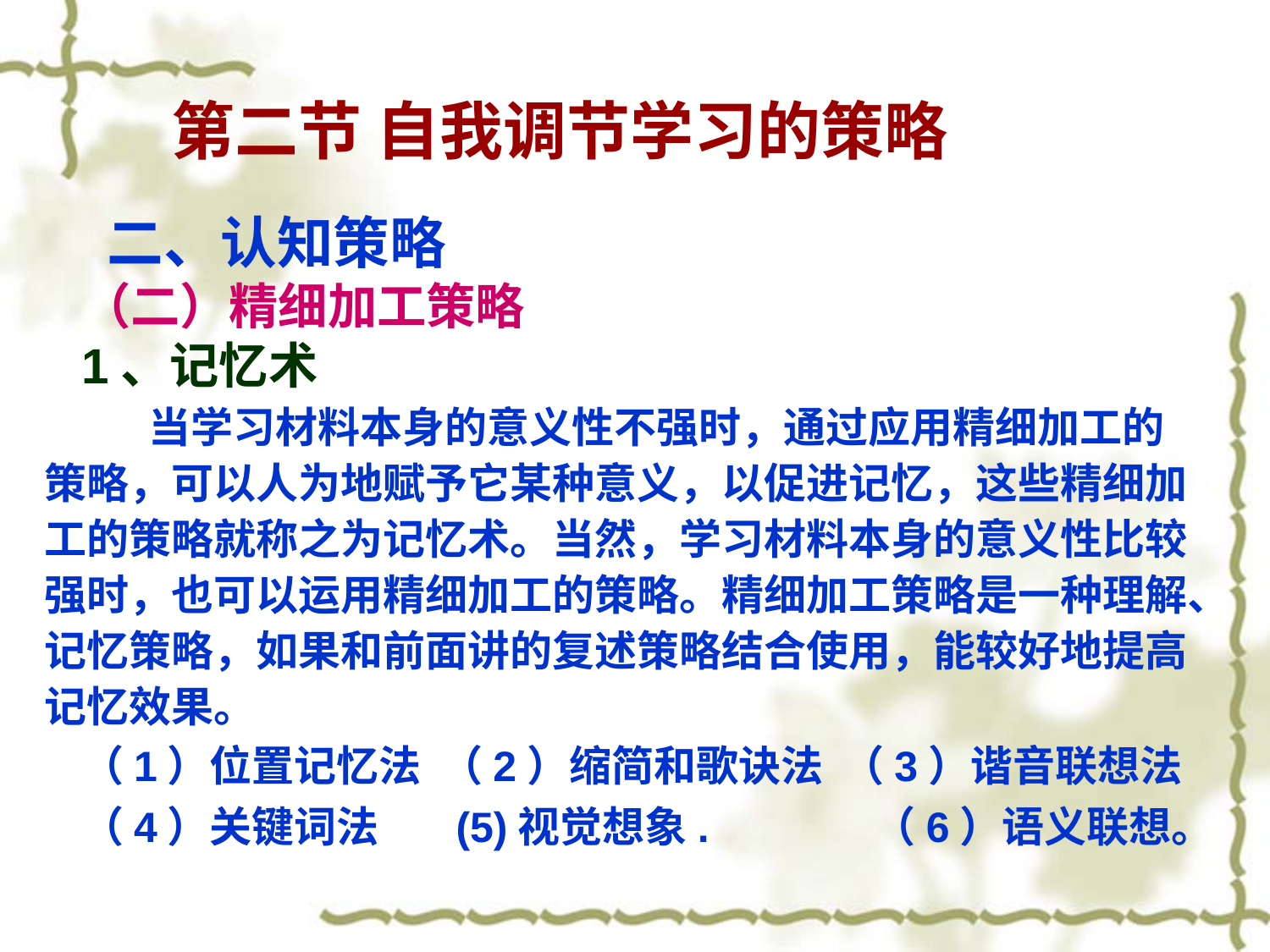

第二节 自我调节学习的策略
 二、认知策略
（二）精细加工策略
1、记忆术
      当学习材料本身的意义性不强时，通过应用精细加工的策略，可以人为地赋予它某种意义，以促进记忆，这些精细加工的策略就称之为记忆术。当然，学习材料本身的意义性比较强时，也可以运用精细加工的策略。精细加工策略是一种理解、记忆策略，如果和前面讲的复述策略结合使用，能较好地提高记忆效果。
（1）位置记忆法  （2）缩简和歌诀法  （3）谐音联想法
（4）关键词法       (5)视觉想象.             （6）语义联想。